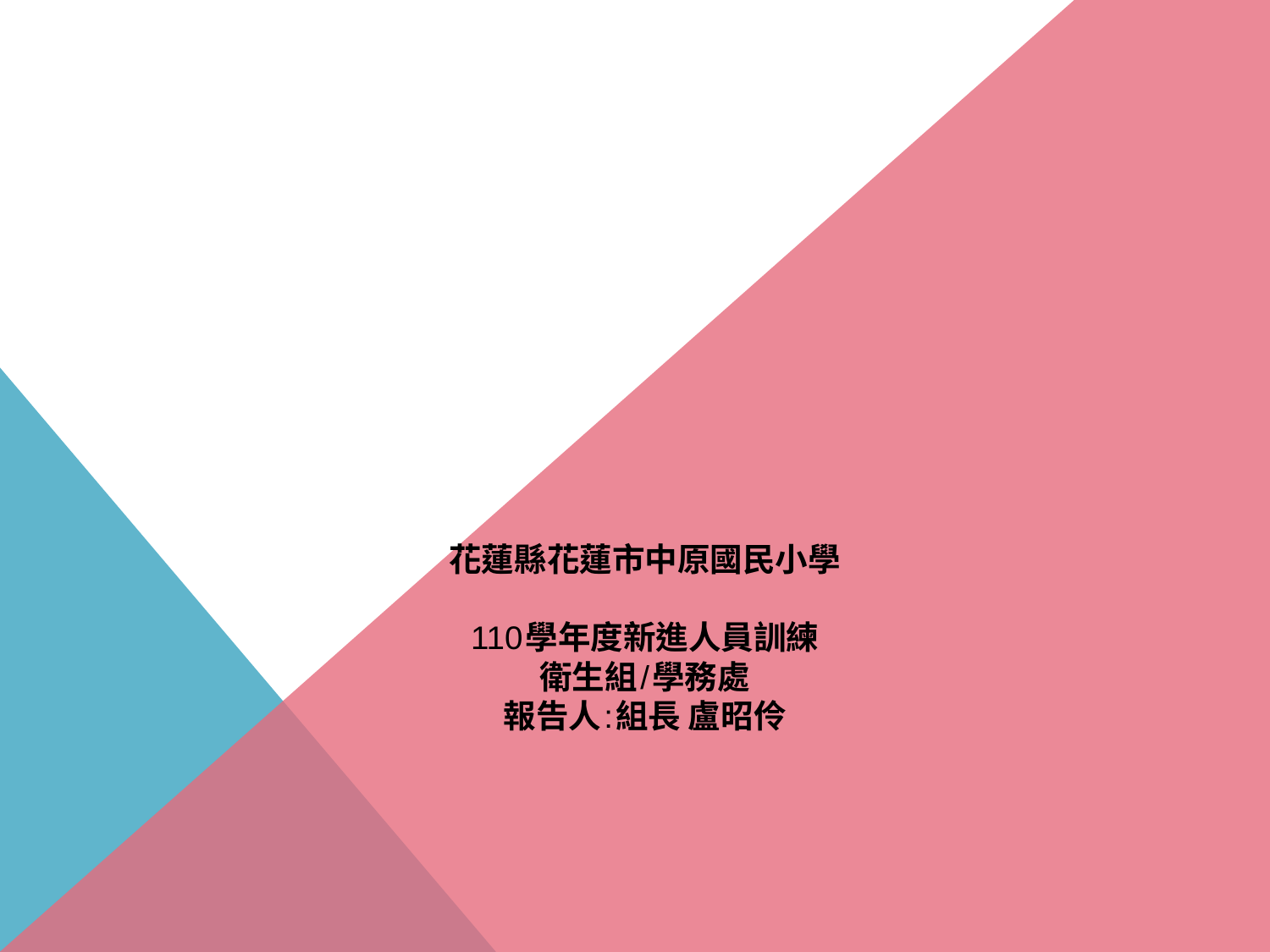

# 花蓮縣花蓮市中原國民小學 110學年度新進人員訓練 衛生組/學務處 報告人:組長 盧昭伶